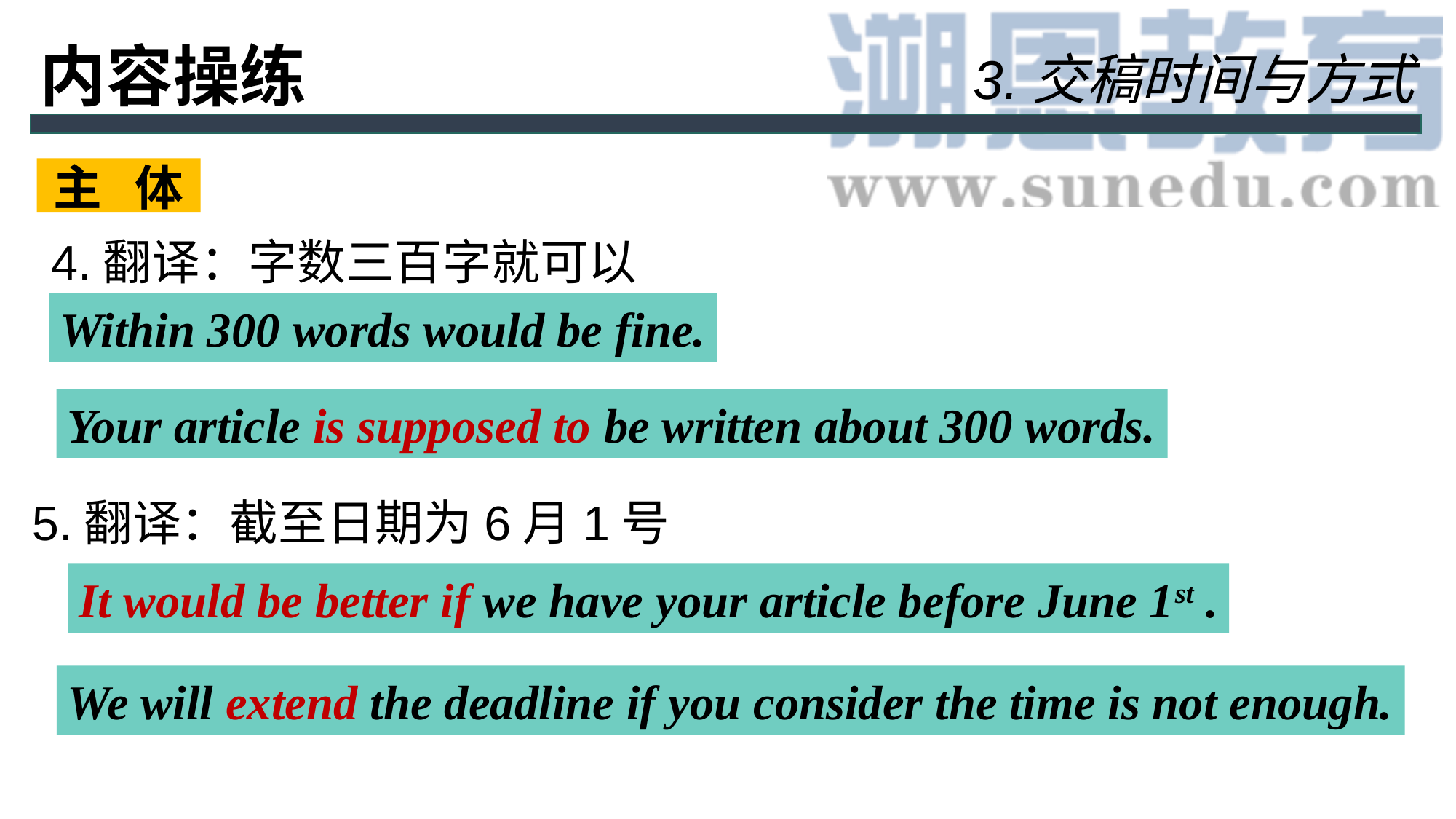

内容操练
3.交稿时间与方式

主   体
4.翻译：字数三百字就可以
4.About 300 words is ok.
Within 300 words would be fine.
You are supposed to write the article within 300 words.
Your article is supposed to be written about 300 words.
5.翻译：截至日期为6月1号
The deadline is due on June 1st .
It would be better if we have your article before June 1st .
We will extend the deadline if you consider the time is not enough.